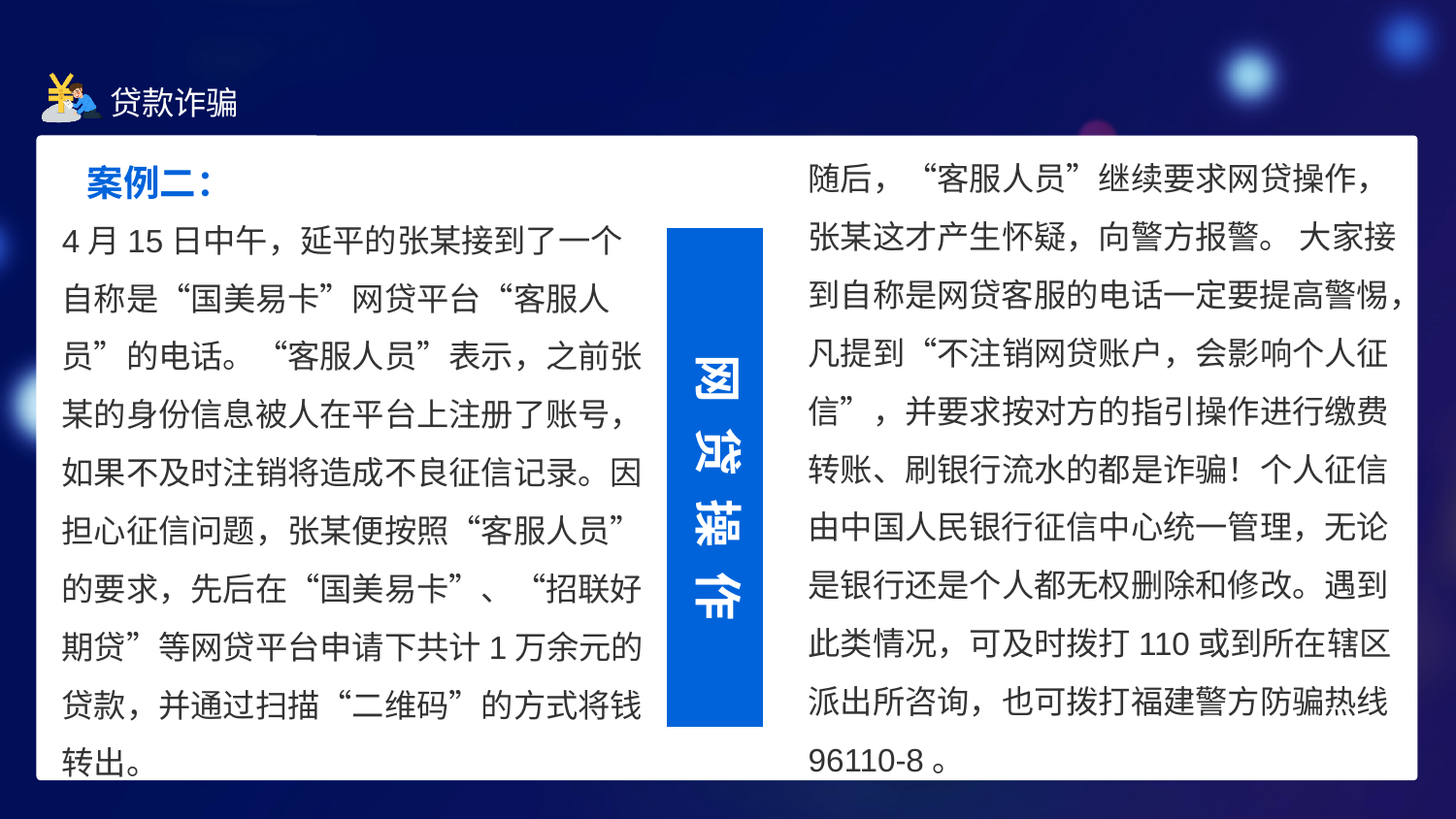

随后，“客服人员”继续要求网贷操作，张某这才产生怀疑，向警方报警。 大家接到自称是网贷客服的电话一定要提高警惕，凡提到“不注销网贷账户，会影响个人征信”，并要求按对方的指引操作进行缴费转账、刷银行流水的都是诈骗！个人征信由中国人民银行征信中心统一管理，无论是银行还是个人都无权删除和修改。遇到此类情况，可及时拨打110或到所在辖区派出所咨询，也可拨打福建警方防骗热线96110-8。
案例二：
4月15日中午，延平的张某接到了一个自称是“国美易卡”网贷平台“客服人员”的电话。“客服人员”表示，之前张某的身份信息被人在平台上注册了账号，如果不及时注销将造成不良征信记录。因担心征信问题，张某便按照“客服人员”的要求，先后在“国美易卡”、“招联好期贷”等网贷平台申请下共计1万余元的贷款，并通过扫描“二维码”的方式将钱转出。

网贷操作